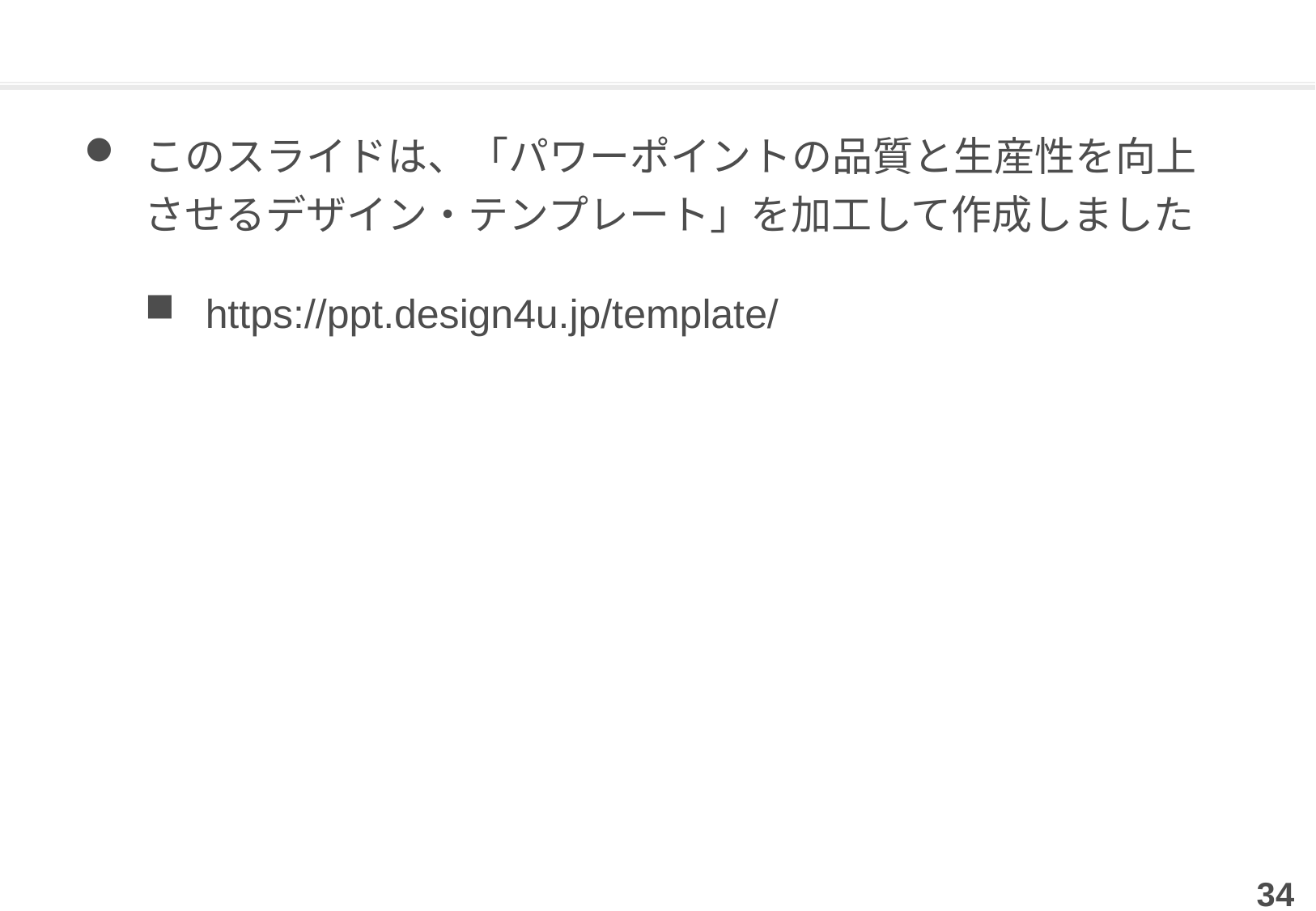

#
このスライドは、「パワーポイントの品質と生産性を向上させるデザイン・テンプレート」を加工して作成しました
https://ppt.design4u.jp/template/
34